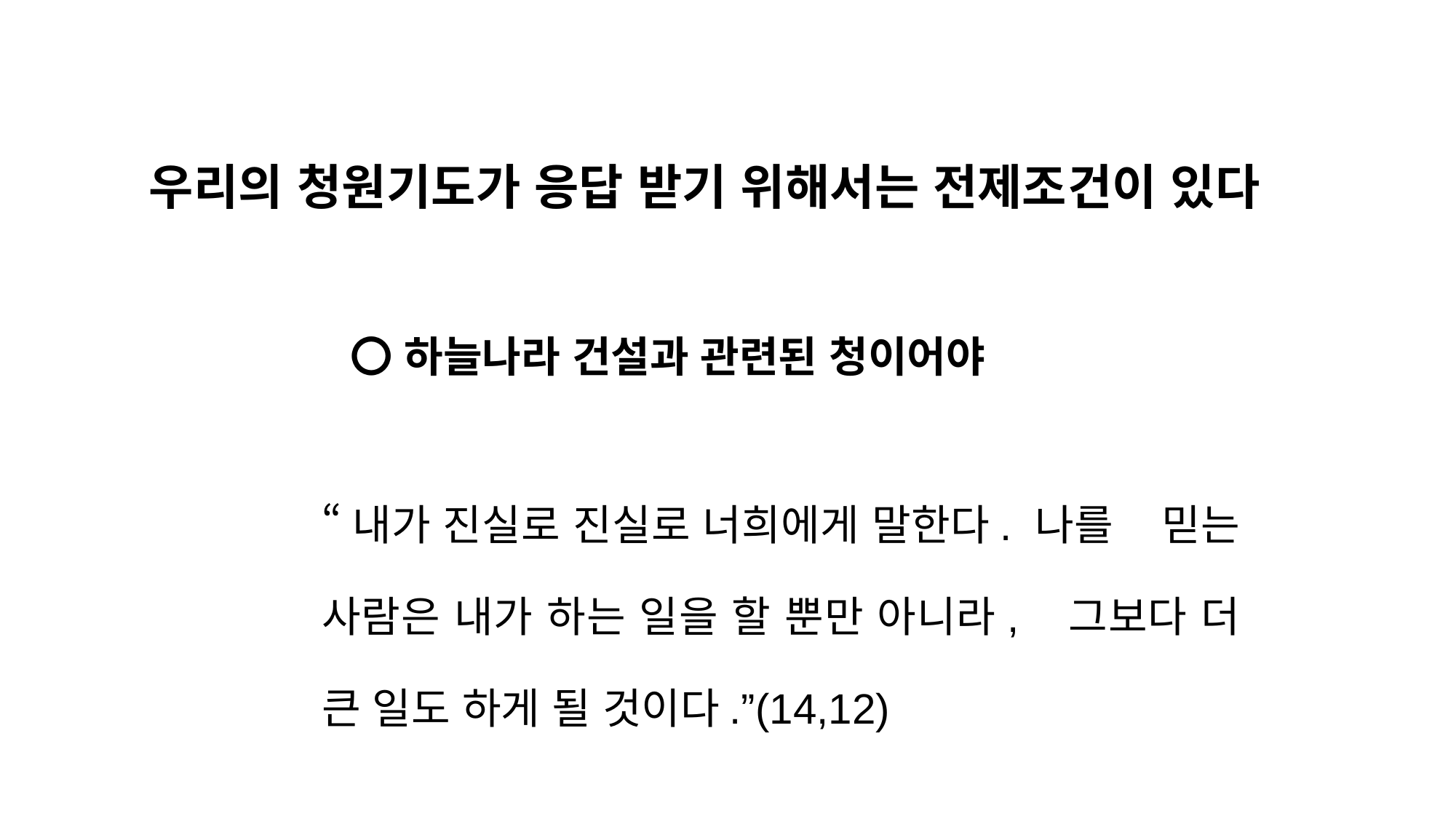

우리의 청원기도가 응답 받기 위해서는 전제조건이 있다
〇 하늘나라 건설과 관련된 청이어야
“내가 진실로 진실로 너희에게 말한다. 나를    믿는 사람은 내가 하는 일을 할 뿐만 아니라,   그보다 더 큰 일도 하게 될 것이다.”(14,12)